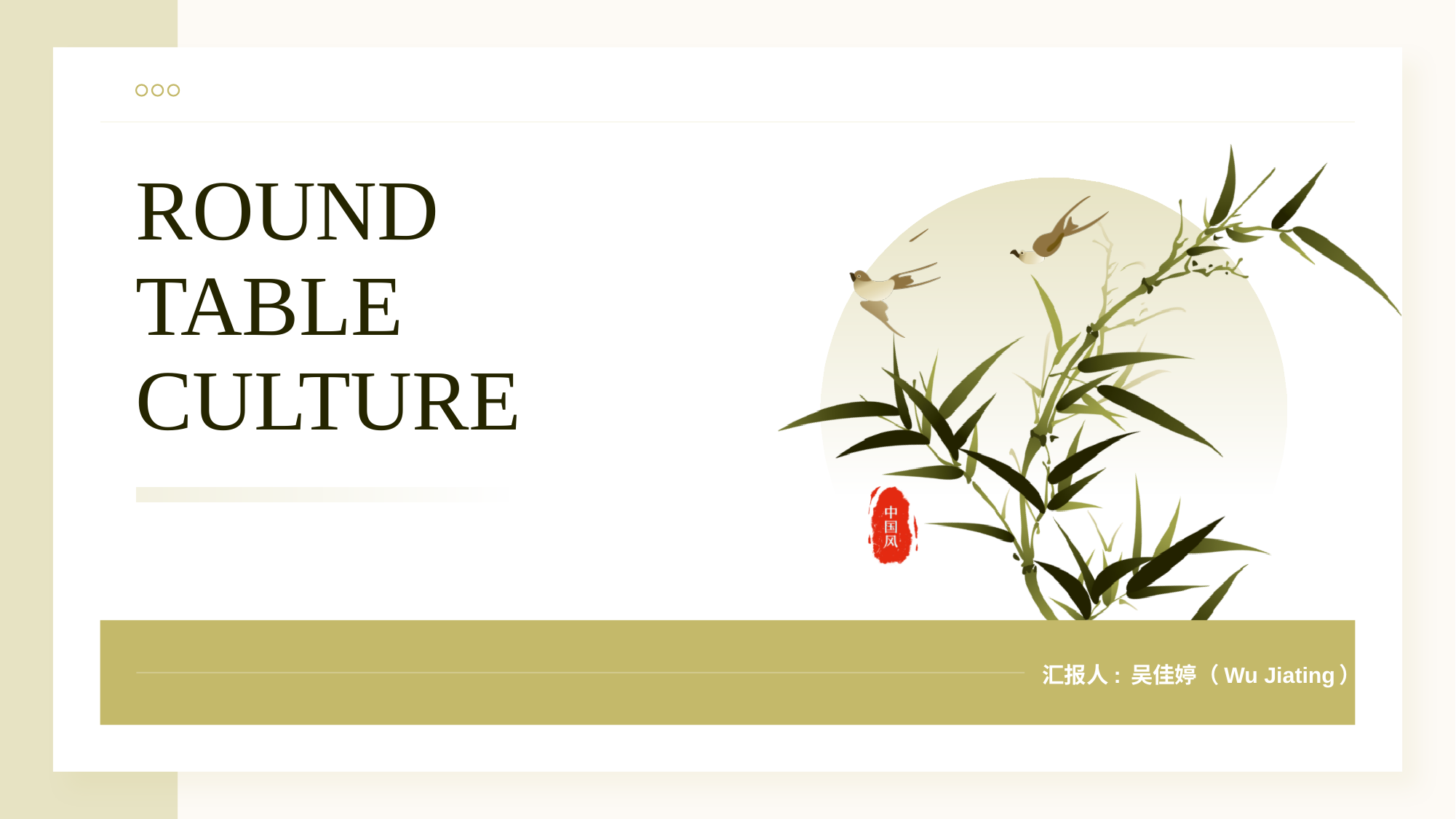

# ROUND TABLE CULTURE
汇报人: 吴佳婷（Wu Jiating）